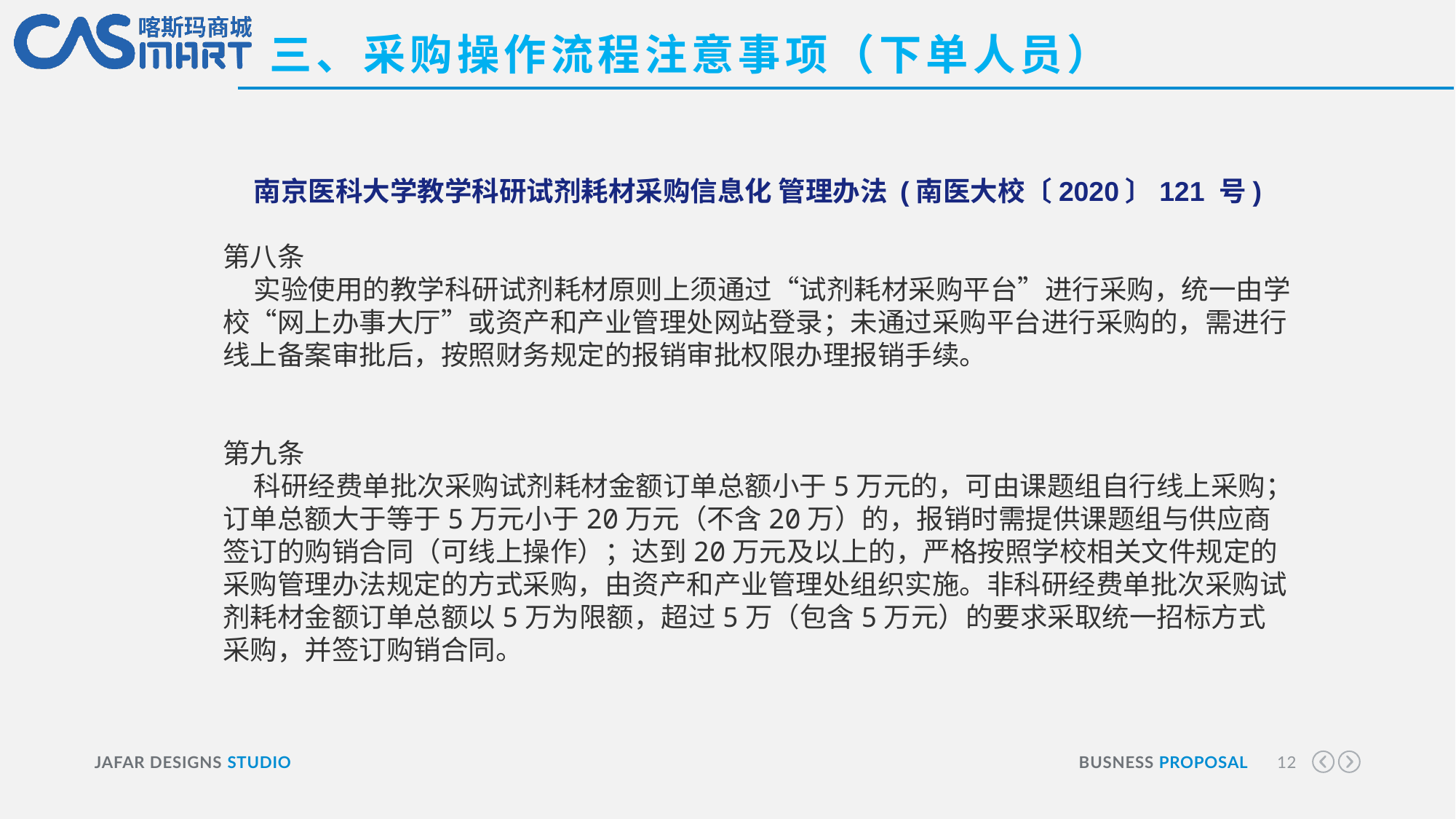

三、采购操作流程注意事项（下单人员）
南京医科大学教学科研试剂耗材采购信息化 管理办法 (南医大校〔2020〕121 号)

第八条
    实验使用的教学科研试剂耗材原则上须通过“试剂耗材采购平台”进行采购，统一由学校“网上办事大厅”或资产和产业管理处网站登录；未通过采购平台进行采购的，需进行线上备案审批后，按照财务规定的报销审批权限办理报销手续。

第九条
    科研经费单批次采购试剂耗材金额订单总额小于5万元的，可由课题组自行线上采购；订单总额大于等于5万元小于20万元（不含20万）的，报销时需提供课题组与供应商签订的购销合同（可线上操作）；达到20万元及以上的，严格按照学校相关文件规定的采购管理办法规定的方式采购，由资产和产业管理处组织实施。非科研经费单批次采购试剂耗材金额订单总额以5万为限额，超过5万（包含5万元）的要求采取统一招标方式采购，并签订购销合同。